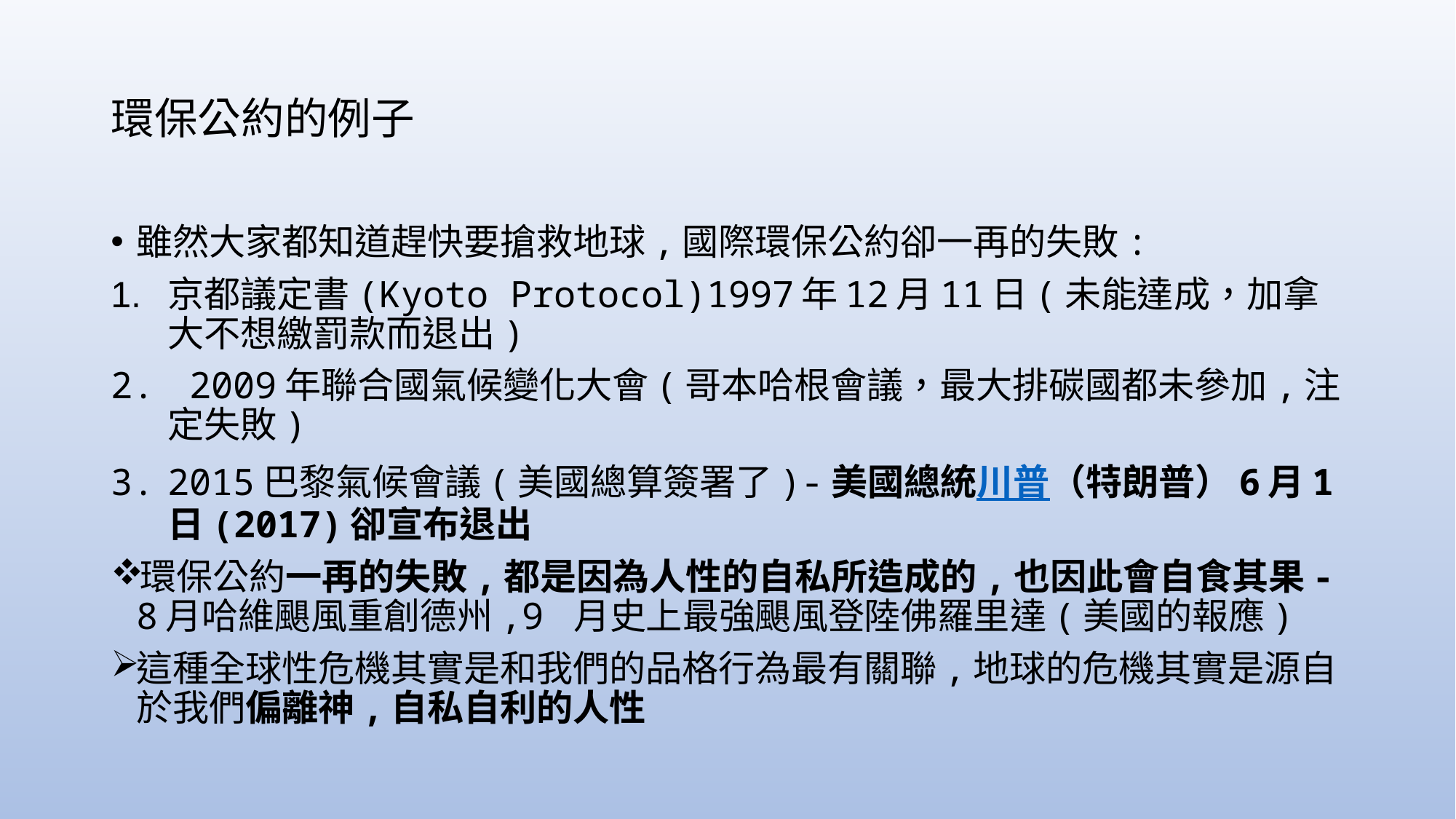

# 環保公約的例子
雖然大家都知道趕快要搶救地球,國際環保公約卻一再的失敗:
京都議定書(Kyoto Protocol)1997年12月11日(未能達成，加拿大不想繳罰款而退出)
 2009年聯合國氣候變化大會(哥本哈根會議，最大排碳國都未參加,注定失敗)
2015巴黎氣候會議(美國總算簽署了)-美國總統川普（特朗普）6月1日(2017)卻宣布退出
環保公約一再的失敗,都是因為人性的自私所造成的,也因此會自食其果-8月哈維颶風重創德州,9 月史上最強颶風登陸佛羅里達(美國的報應)
這種全球性危機其實是和我們的品格行為最有關聯,地球的危機其實是源自於我們偏離神,自私自利的人性